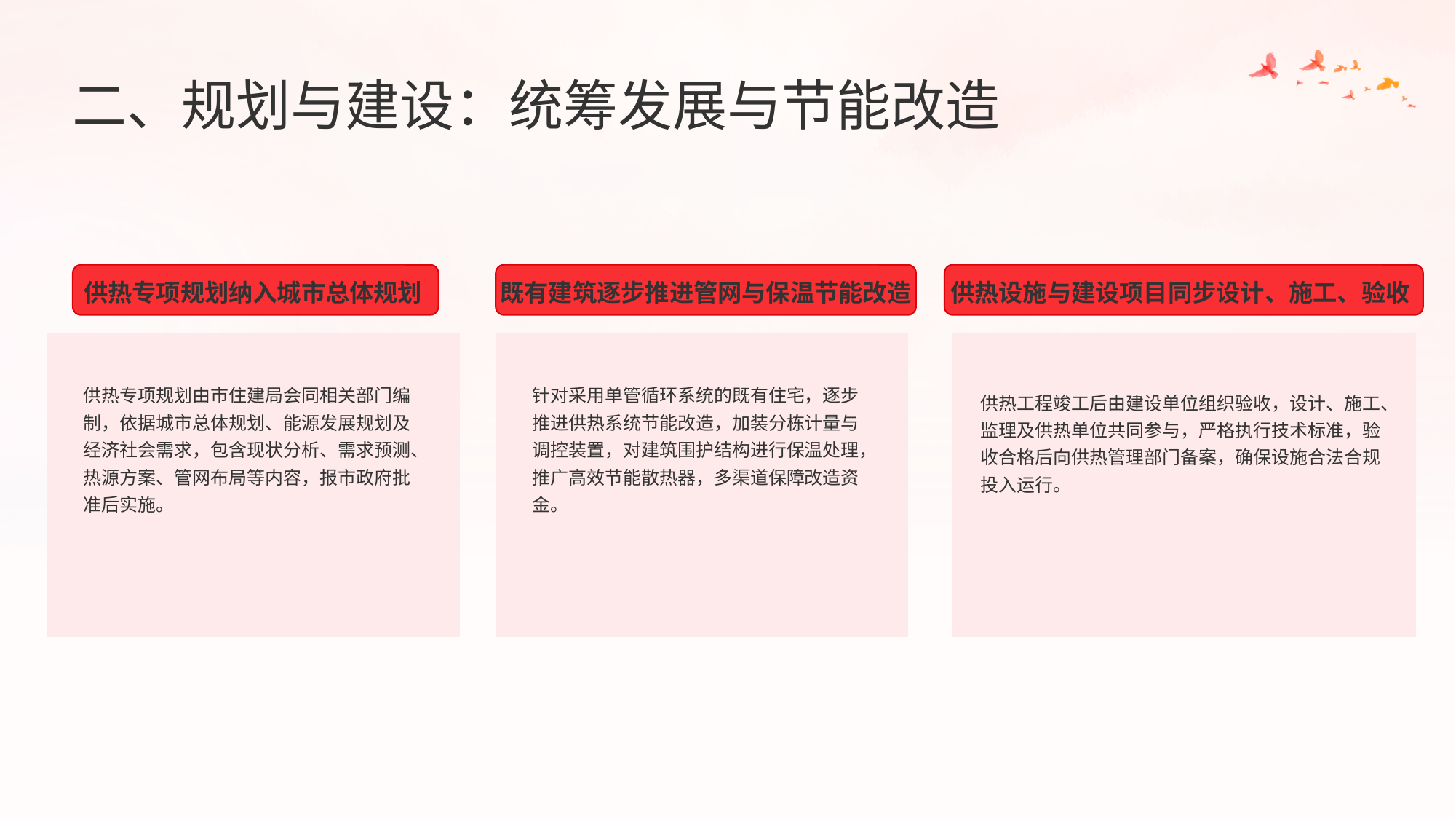

二、规划与建设：统筹发展与节能改造

供热专项规划纳入城市总体规划
既有建筑逐步推进管网与保温节能改造
供热设施与建设项目同步设计、施工、验收

供热专项规划由市住建局会同相关部门编制，依据城市总体规划、能源发展规划及经济社会需求，包含现状分析、需求预测、热源方案、管网布局等内容，报市政府批准后实施。
针对采用单管循环系统的既有住宅，逐步推进供热系统节能改造，加装分栋计量与调控装置，对建筑围护结构进行保温处理，推广高效节能散热器，多渠道保障改造资金。
供热工程竣工后由建设单位组织验收，设计、施工、监理及供热单位共同参与，严格执行技术标准，验收合格后向供热管理部门备案，确保设施合法合规投入运行。